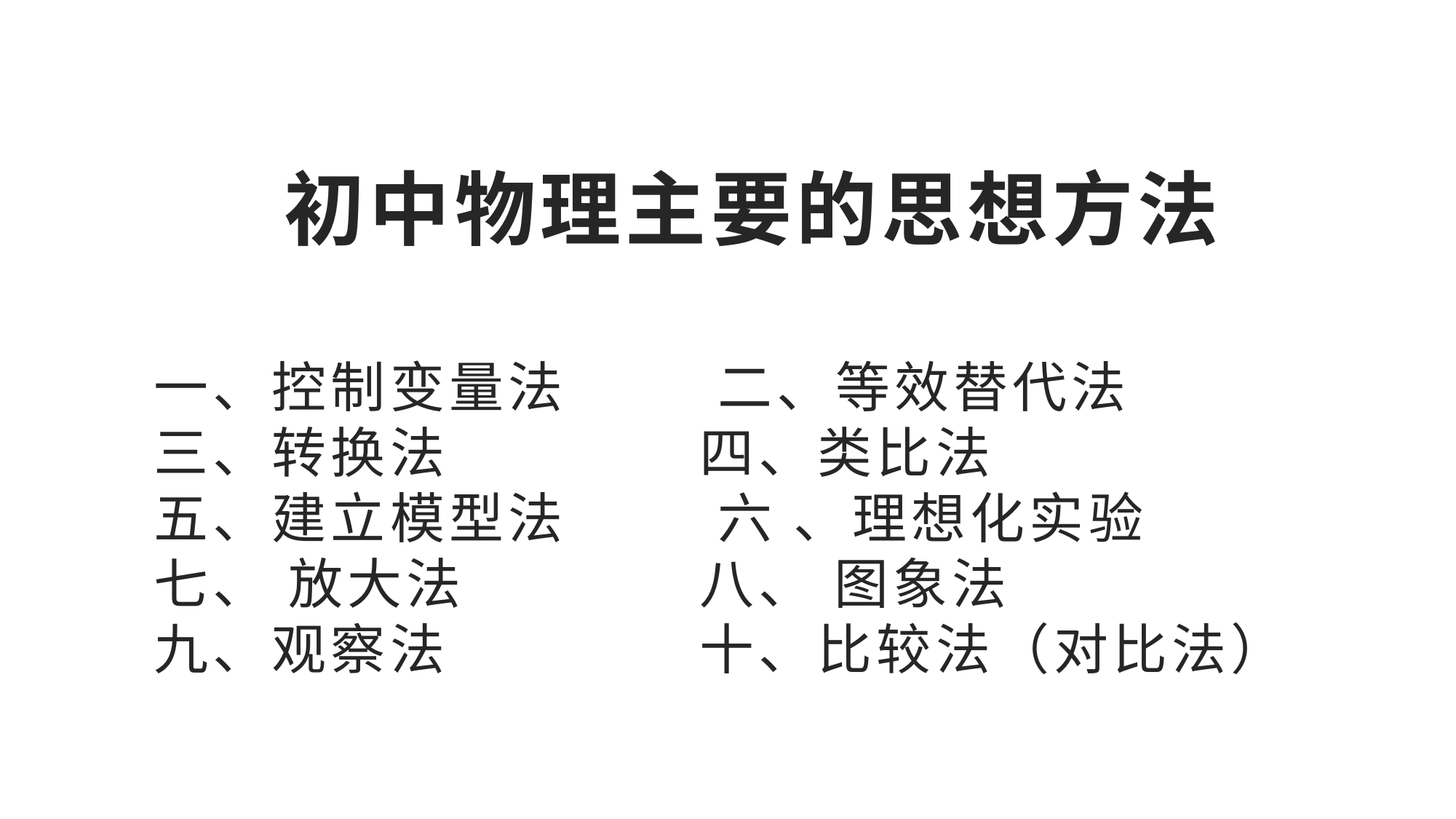

# 初中物理主要的思想方法 一、控制变量法         二、等效替代法 三、转换法               四、类比法 五、建立模型法         六 、理想化实验 七、 放大法              八、 图象法 九、观察法               十、比较法（对比法）